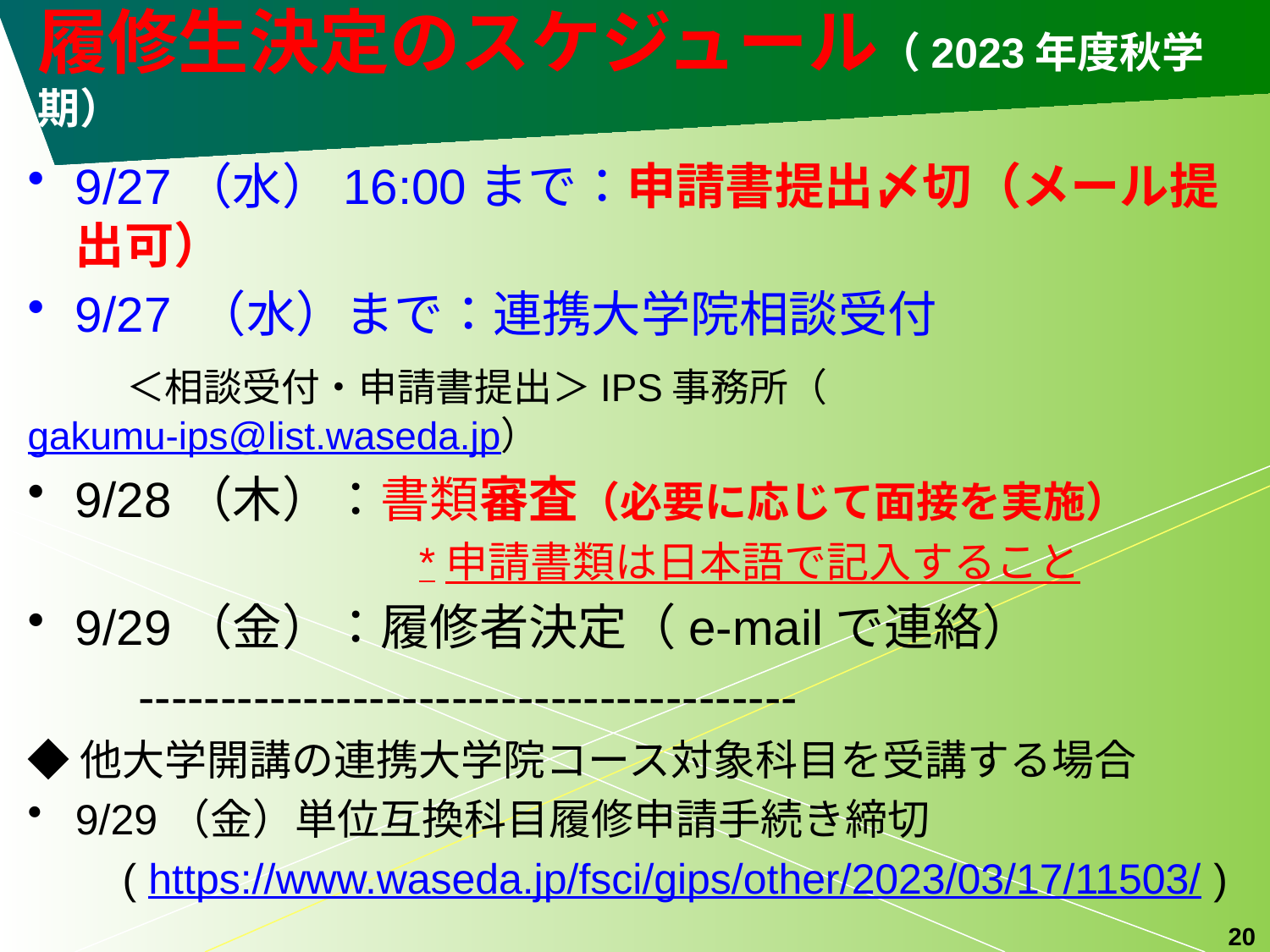

# 履修生決定のスケジュール（2023年度秋学期）

9/27（水）16:00まで：申請書提出〆切（メール提出可）
9/27 （水）まで：連携大学院相談受付
　　＜相談受付・申請書提出＞IPS事務所（gakumu-ips@list.waseda.jp）
9/28（木）：書類審査（必要に応じて面接を実施）
　　　　　　　　　*申請書類は日本語で記入すること
9/29（金）：履修者決定（e-mailで連絡）
　　----------------------------------------
◆他大学開講の連携大学院コース対象科目を受講する場合
9/29（金）単位互換科目履修申請手続き締切
　　( https://www.waseda.jp/fsci/gips/other/2023/03/17/11503/ )

20